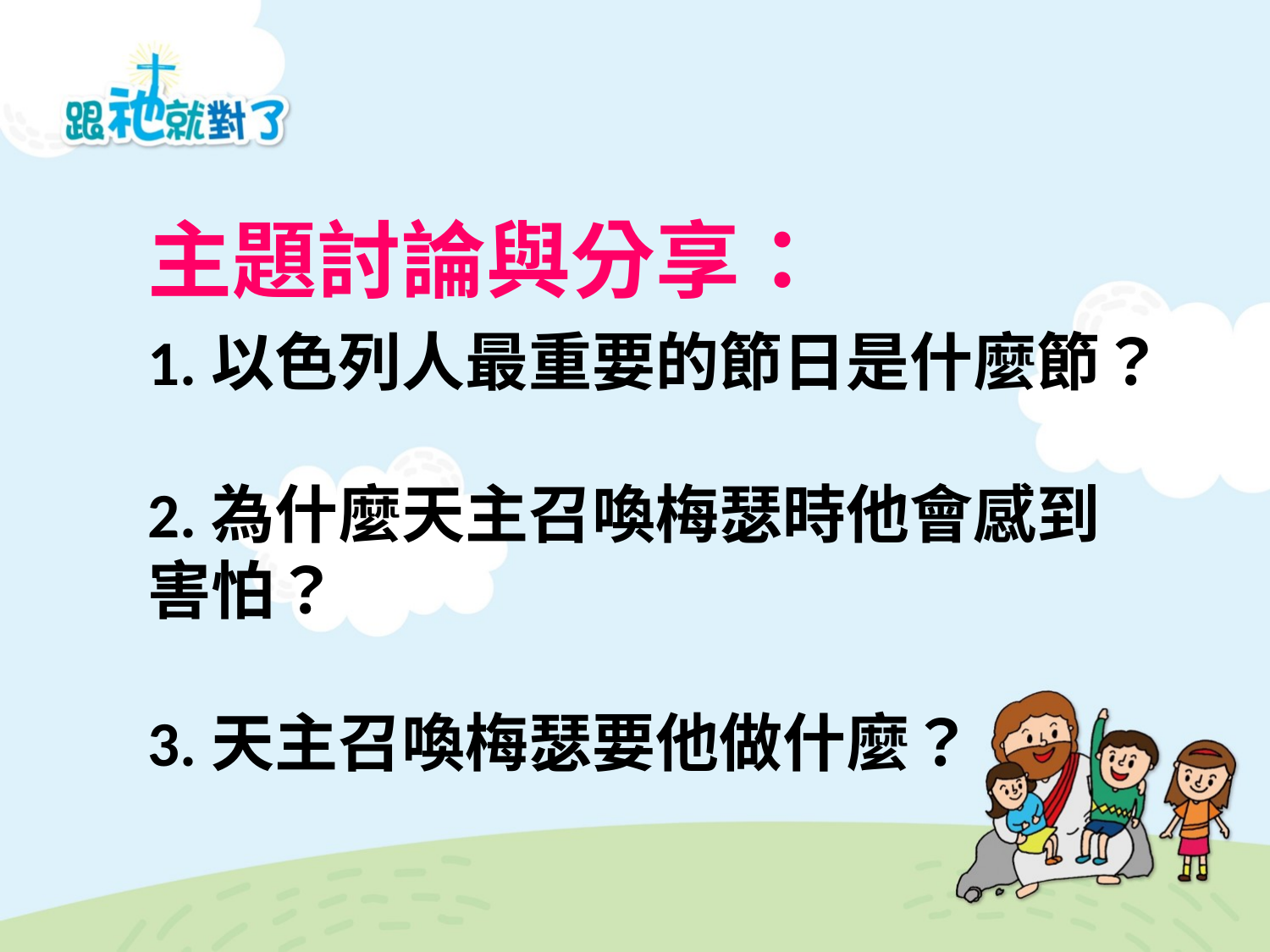

主題討論與分享：
1.以色列人最重要的節日是什麼節？

2.為什麼天主召喚梅瑟時他會感到害怕？

3.天主召喚梅瑟要他做什麼？